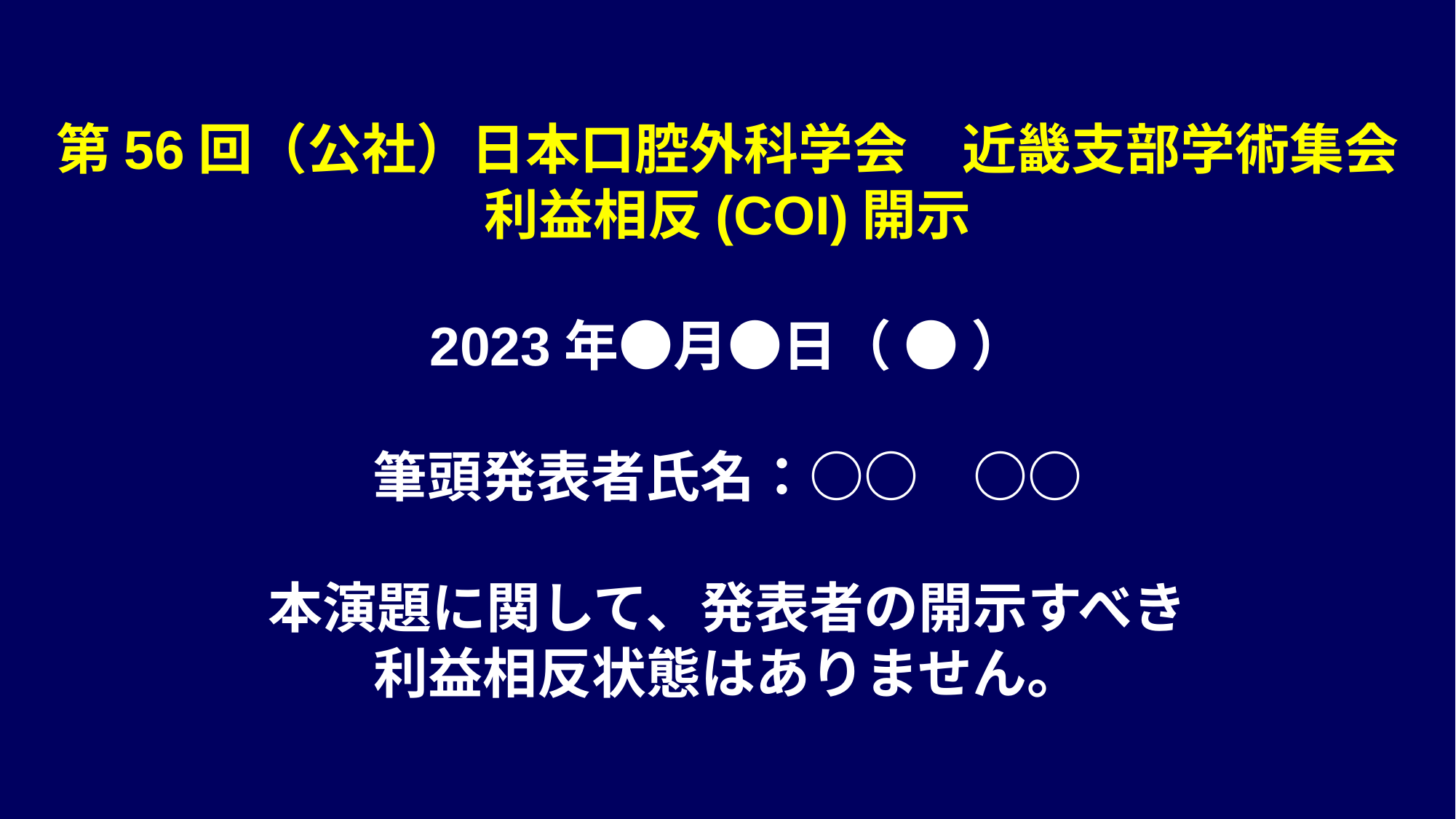

# 第56回（公社）日本口腔外科学会　近畿支部学術集会 利益相反(COI)開示 2023年●月●日（ ● ） 筆頭発表者氏名：○○　○○ 本演題に関して、発表者の開示すべき 利益相反状態はありません。